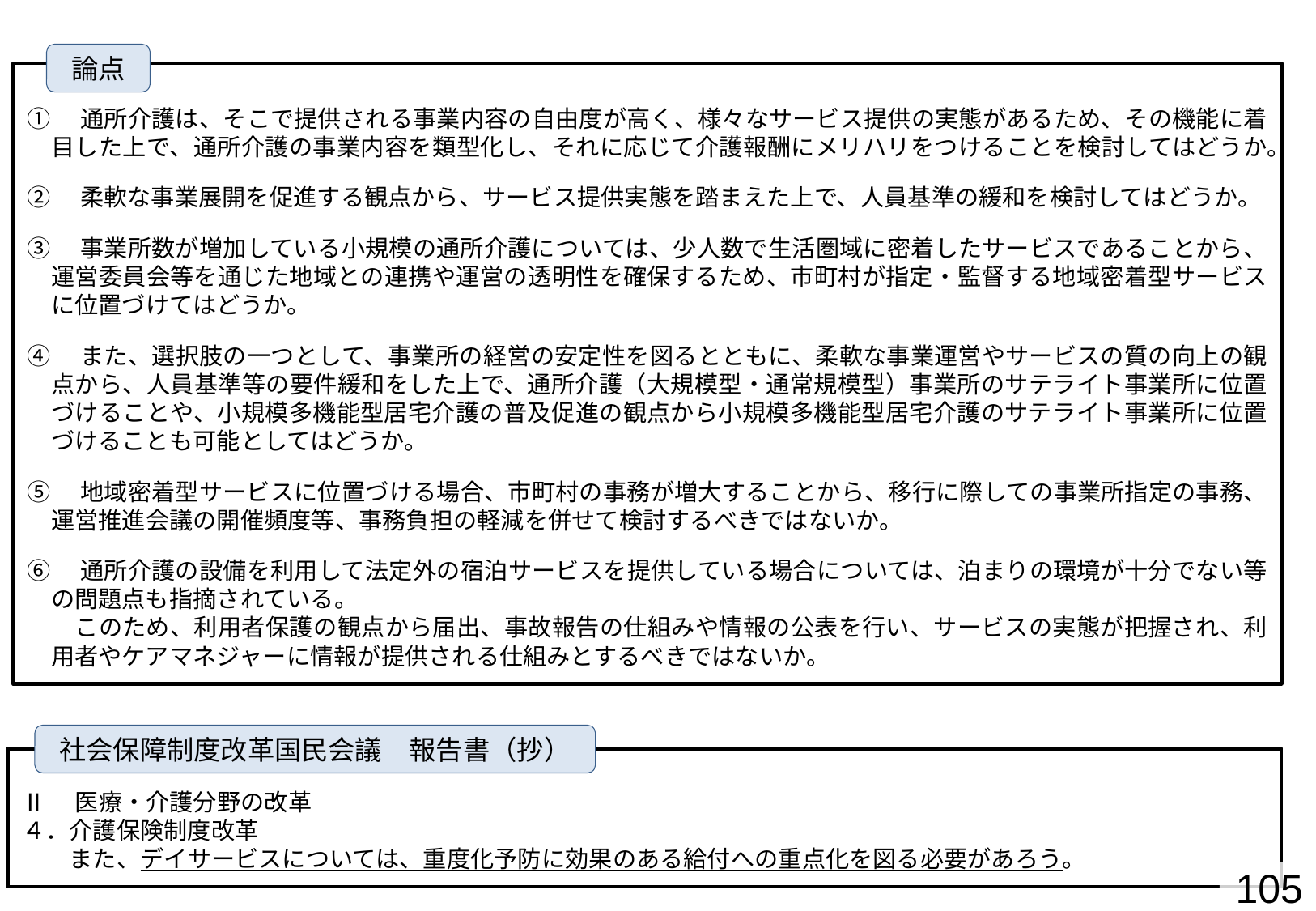

論点
①　通所介護は、そこで提供される事業内容の自由度が高く、様々なサービス提供の実態があるため、その機能に着目した上で、通所介護の事業内容を類型化し、それに応じて介護報酬にメリハリをつけることを検討してはどうか。

②　柔軟な事業展開を促進する観点から、サービス提供実態を踏まえた上で、人員基準の緩和を検討してはどうか。

③　事業所数が増加している小規模の通所介護については、少人数で生活圏域に密着したサービスであることから、運営委員会等を通じた地域との連携や運営の透明性を確保するため、市町村が指定・監督する地域密着型サービスに位置づけてはどうか。

④　また、選択肢の一つとして、事業所の経営の安定性を図るとともに、柔軟な事業運営やサービスの質の向上の観点から、人員基準等の要件緩和をした上で、通所介護（大規模型・通常規模型）事業所のサテライト事業所に位置づけることや、小規模多機能型居宅介護の普及促進の観点から小規模多機能型居宅介護のサテライト事業所に位置づけることも可能としてはどうか。

⑤　地域密着型サービスに位置づける場合、市町村の事務が増大することから、移行に際しての事業所指定の事務、運営推進会議の開催頻度等、事務負担の軽減を併せて検討するべきではないか。

⑥　通所介護の設備を利用して法定外の宿泊サービスを提供している場合については、泊まりの環境が十分でない等の問題点も指摘されている。
　　このため、利用者保護の観点から届出、事故報告の仕組みや情報の公表を行い、サービスの実態が把握され、利用者やケアマネジャーに情報が提供される仕組みとするべきではないか。
社会保障制度改革国民会議　報告書（抄）

Ⅱ　医療・介護分野の改革
４．介護保険制度改革
　　また、デイサービスについては、重度化予防に効果のある給付への重点化を図る必要があろう。
105